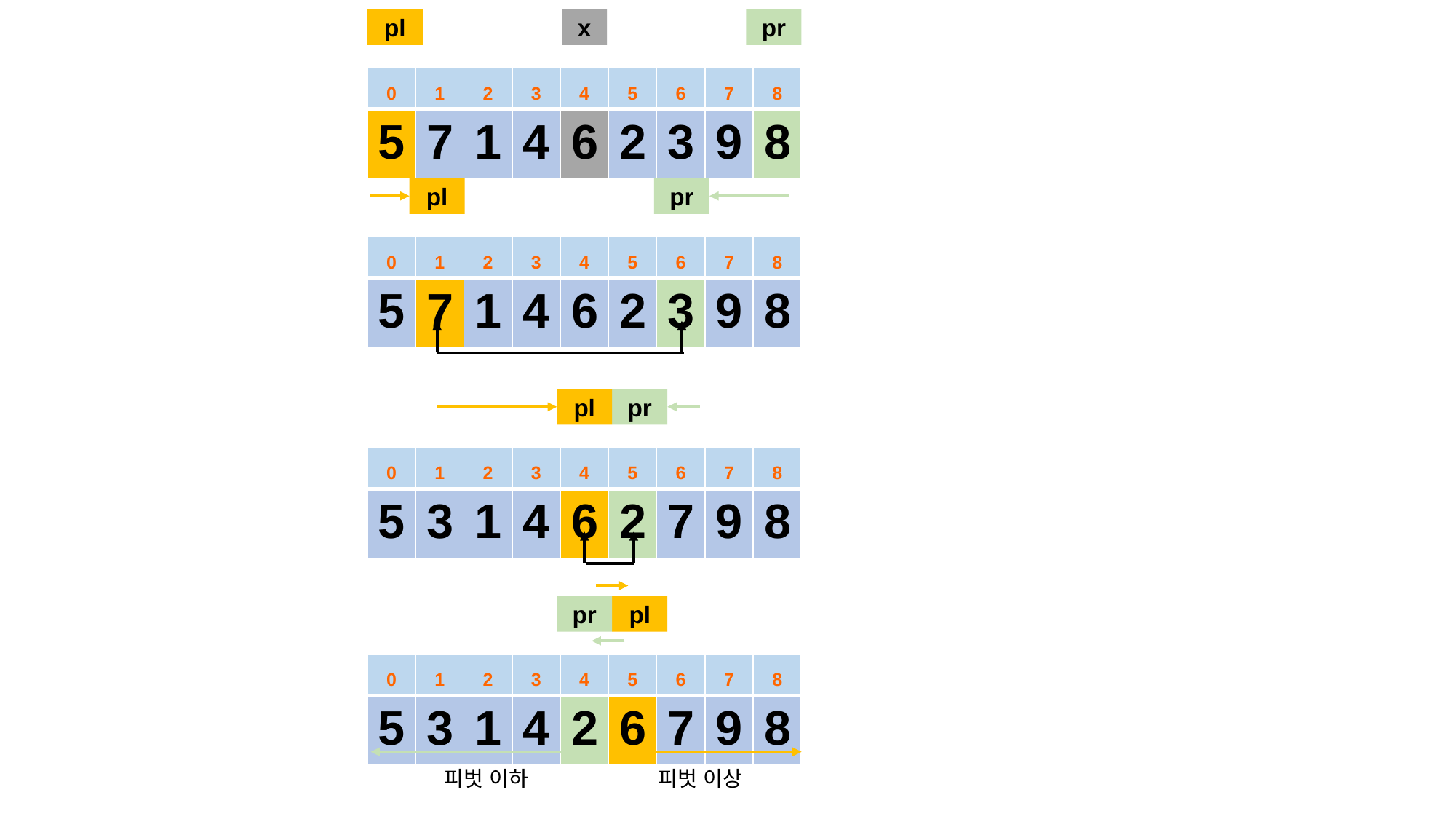

pl
x
pr
| 0 | 1 | 2 | 3 | 4 | 5 | 6 | 7 | 8 |
| --- | --- | --- | --- | --- | --- | --- | --- | --- |
| 5 | 7 | 1 | 4 | 6 | 2 | 3 | 9 | 8 |
pl
pr
| 0 | 1 | 2 | 3 | 4 | 5 | 6 | 7 | 8 |
| --- | --- | --- | --- | --- | --- | --- | --- | --- |
| 5 | 7 | 1 | 4 | 6 | 2 | 3 | 9 | 8 |
pl
pr
| 0 | 1 | 2 | 3 | 4 | 5 | 6 | 7 | 8 |
| --- | --- | --- | --- | --- | --- | --- | --- | --- |
| 5 | 3 | 1 | 4 | 6 | 2 | 7 | 9 | 8 |
pr
pl
| 0 | 1 | 2 | 3 | 4 | 5 | 6 | 7 | 8 |
| --- | --- | --- | --- | --- | --- | --- | --- | --- |
| 5 | 3 | 1 | 4 | 2 | 6 | 7 | 9 | 8 |
피벗 이하
피벗 이상